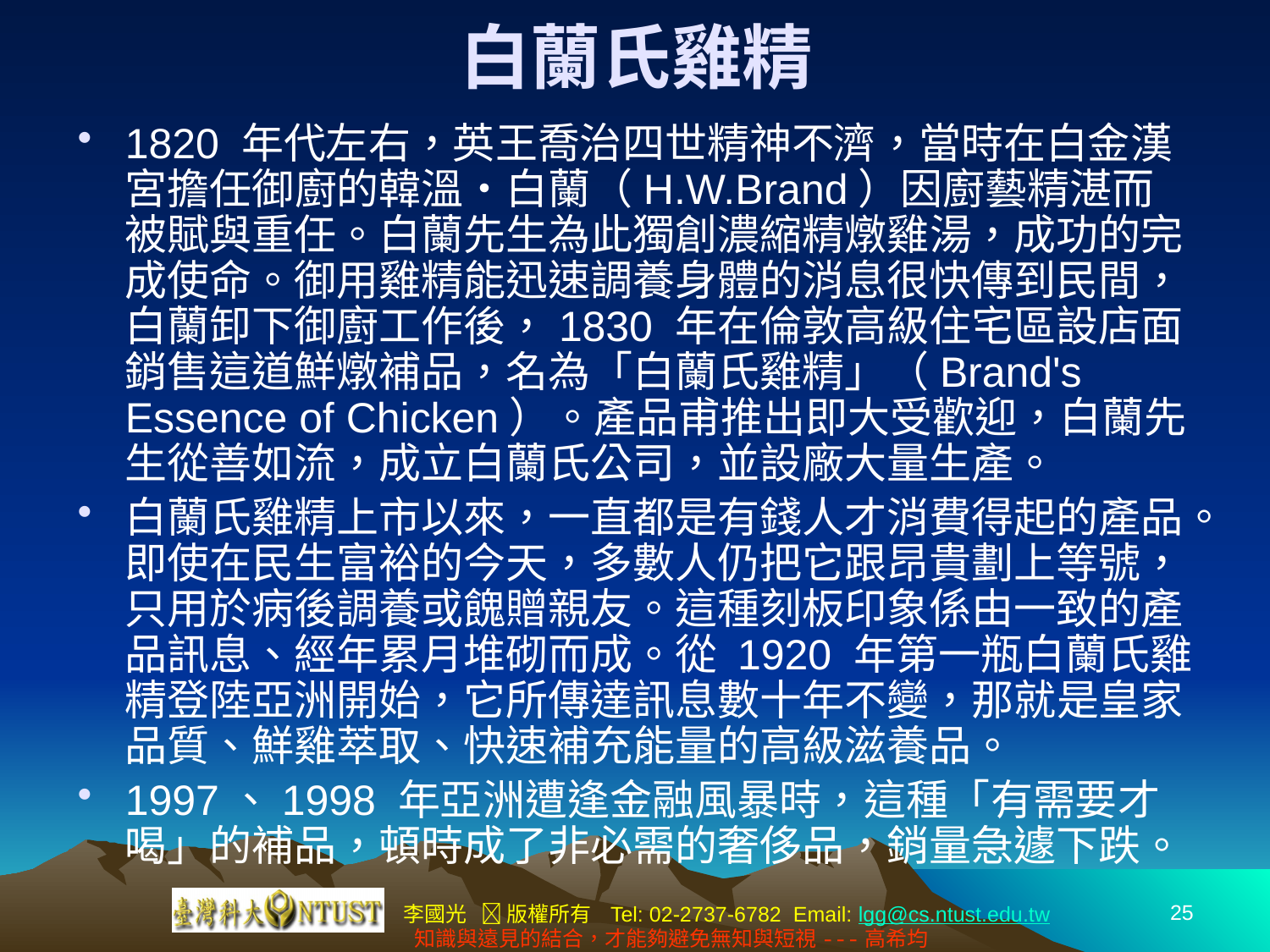

# 白蘭氏雞精
1820 年代左右，英王喬治四世精神不濟，當時在白金漢宮擔任御廚的韓溫‧白蘭（H.W.Brand）因廚藝精湛而被賦與重任。白蘭先生為此獨創濃縮精燉雞湯，成功的完成使命。御用雞精能迅速調養身體的消息很快傳到民間，白蘭卸下御廚工作後，1830 年在倫敦高級住宅區設店面銷售這道鮮燉補品，名為「白蘭氏雞精」（Brand's Essence of Chicken）。產品甫推出即大受歡迎，白蘭先生從善如流，成立白蘭氏公司，並設廠大量生產。
白蘭氏雞精上市以來，一直都是有錢人才消費得起的產品。即使在民生富裕的今天，多數人仍把它跟昂貴劃上等號，只用於病後調養或餽贈親友。這種刻板印象係由一致的產品訊息、經年累月堆砌而成。從 1920 年第一瓶白蘭氏雞精登陸亞洲開始，它所傳達訊息數十年不變，那就是皇家品質、鮮雞萃取、快速補充能量的高級滋養品。
1997、1998 年亞洲遭逢金融風暴時，這種「有需要才喝」的補品，頓時成了非必需的奢侈品，銷量急遽下跌。
25